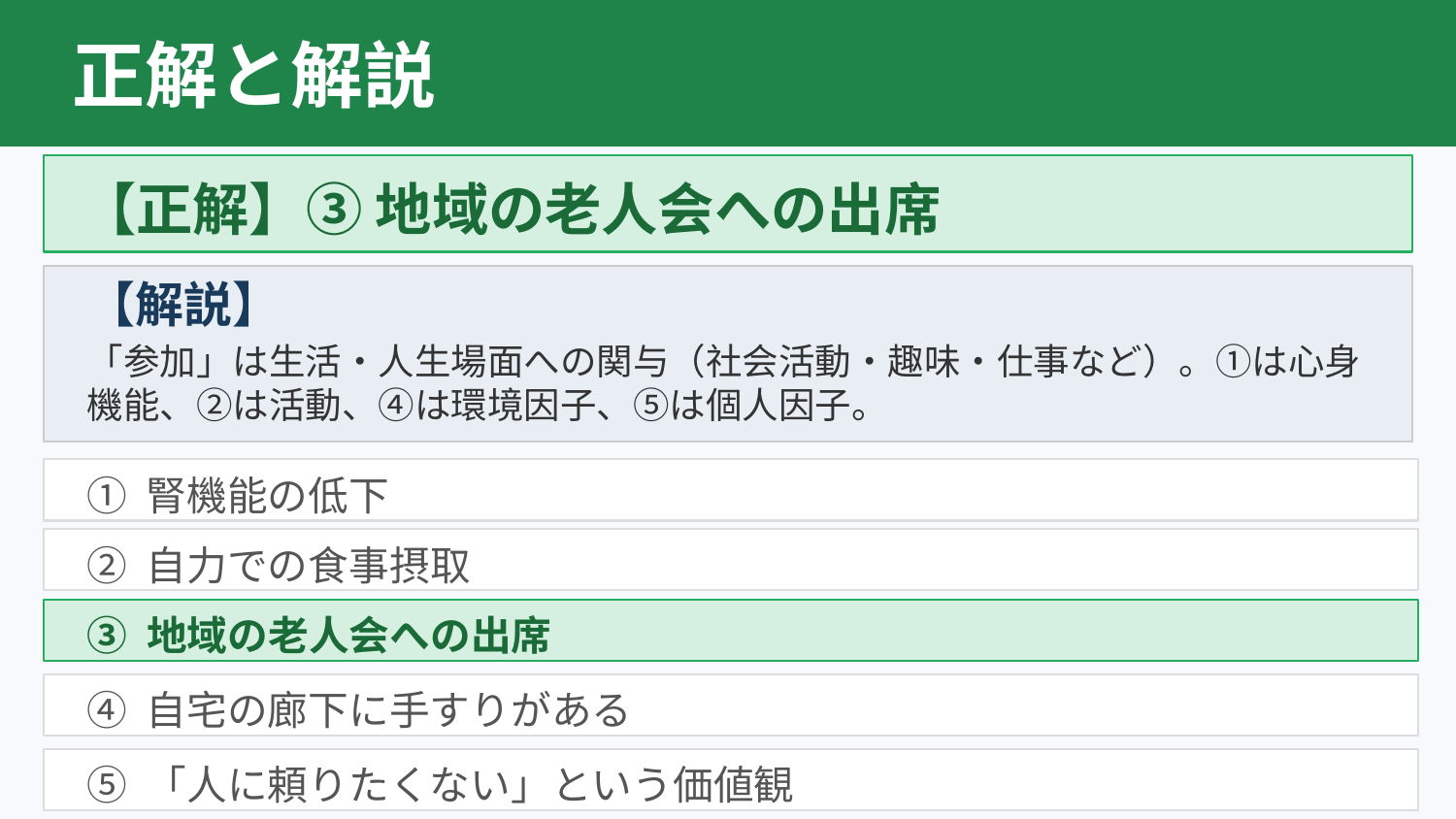

正解と解説

【正解】③ 地域の老人会への出席

【解説】
「参加」は生活・人生場面への関与（社会活動・趣味・仕事など）。①は心身機能、②は活動、④は環境因子、⑤は個人因子。

① 腎機能の低下

② 自力での食事摂取

③ 地域の老人会への出席

④ 自宅の廊下に手すりがある

⑤ 「人に頼りたくない」という価値観